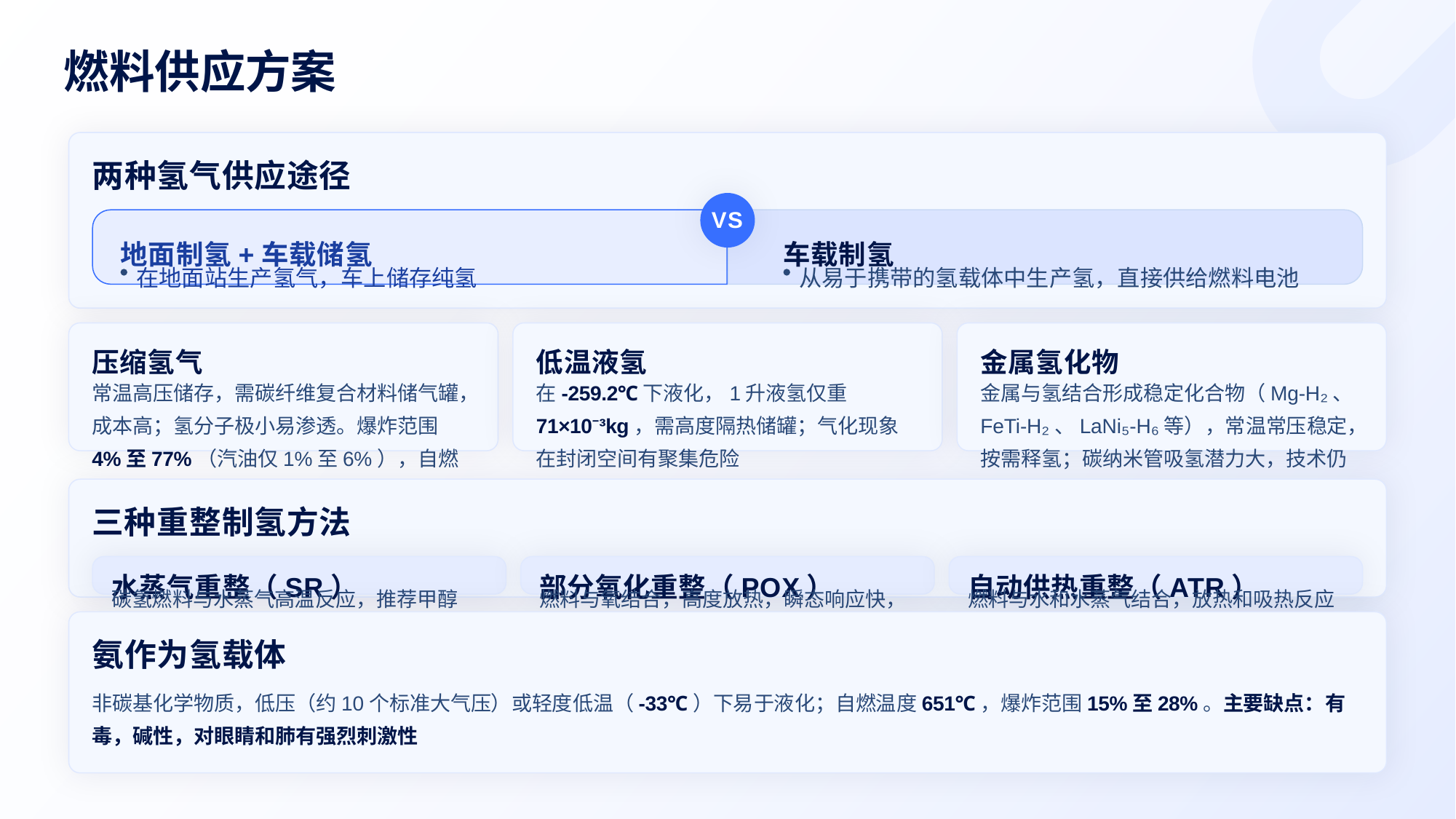

燃料供应方案

两种氢气供应途径

VS

地面制氢+车载储氢
车载制氢
在地面站生产氢气，车上储存纯氢
从易于携带的氢载体中生产氢，直接供给燃料电池

压缩氢气
低温液氢
金属氢化物
常温高压储存，需碳纤维复合材料储气罐，成本高；氢分子极小易渗透。爆炸范围4%至77%（汽油仅1%至6%），自燃温度571℃
在-259.2℃下液化，1升液氢仅重
71×10⁻³kg，需高度隔热储罐；气化现象在封闭空间有聚集危险
金属与氢结合形成稳定化合物（Mg-H₂、FeTi-H₂、LaNi₅-H₆等），常温常压稳定，按需释氢；碳纳米管吸氢潜力大，技术仍处起步阶段

三种重整制氢方法

水蒸气重整（SR）
部分氧化重整（POX）
自动供热重整（ATR）
碳氢燃料与水蒸气高温反应，推荐甲醇（工作温度250℃，氢产量高）；杂质使催化剂毒化，启动时间30至40分钟
燃料与氧结合，高度放热，瞬态响应快，可快速启动；工作温度800至1000℃，效率略低于SR
燃料与水和水蒸气结合，放热和吸热反应平衡，比SR效率高但氢气流浓度较低

氨作为氢载体
非碳基化学物质，低压（约10个标准大气压）或轻度低温（-33℃）下易于液化；自燃温度651℃，爆炸范围15%至28%。主要缺点：有毒，碱性，对眼睛和肺有强烈刺激性